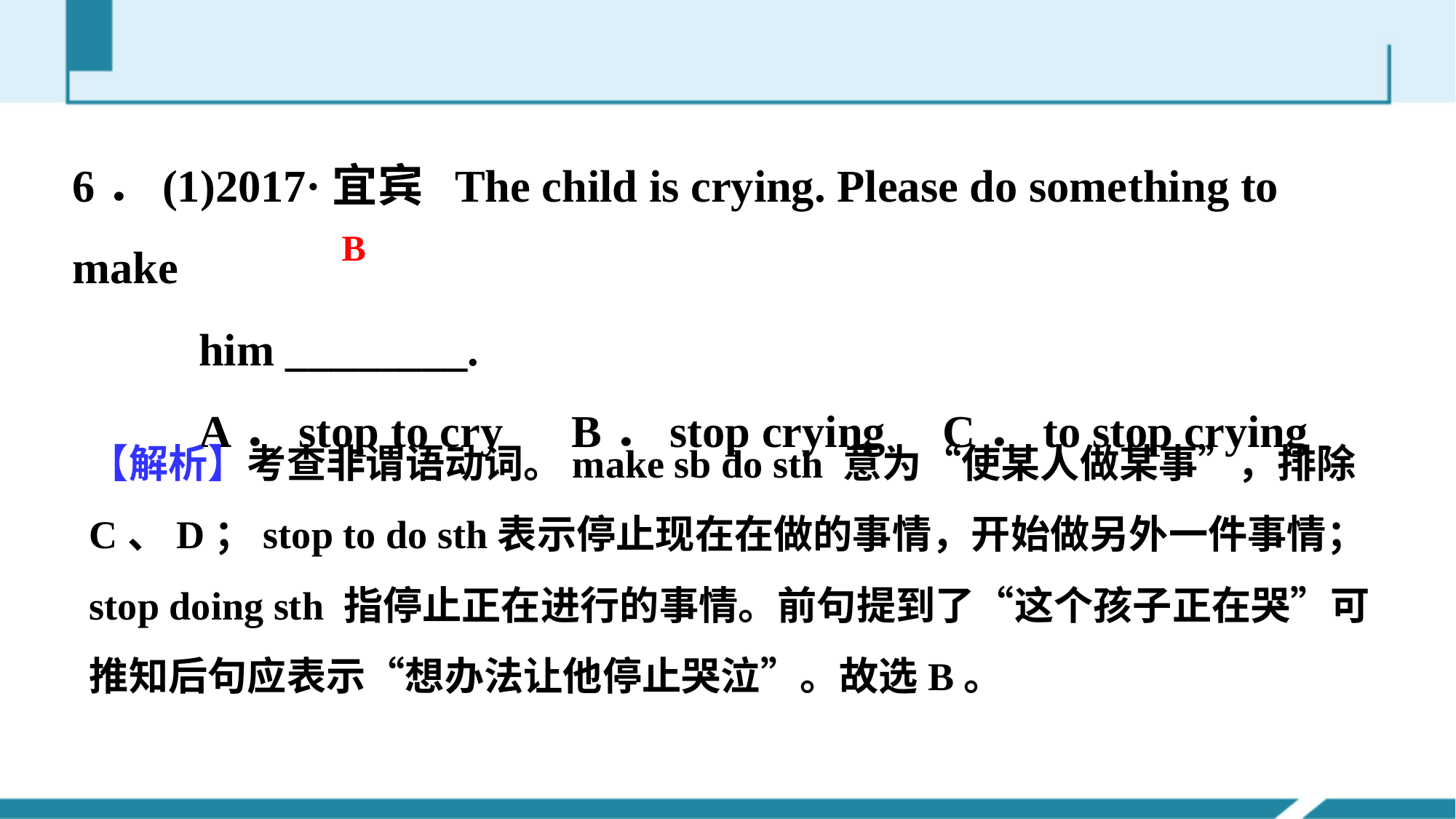

6．(1)2017·宜宾  The child is crying. Please do some­thing to make
           him ________.
           A．stop to cry      B．stop crying     C．to stop crying

B
【解析】考查非谓语动词。make sb do sth 意为“使某人做某事”，排除C、D；stop to do sth表示停止现在在做的事情，开始做另外一件事情；stop doing sth 指停止正在进行的事情。前句提到了“这个孩子正在哭”可推知后句应表示“想办法让他停止哭泣”。故选B。